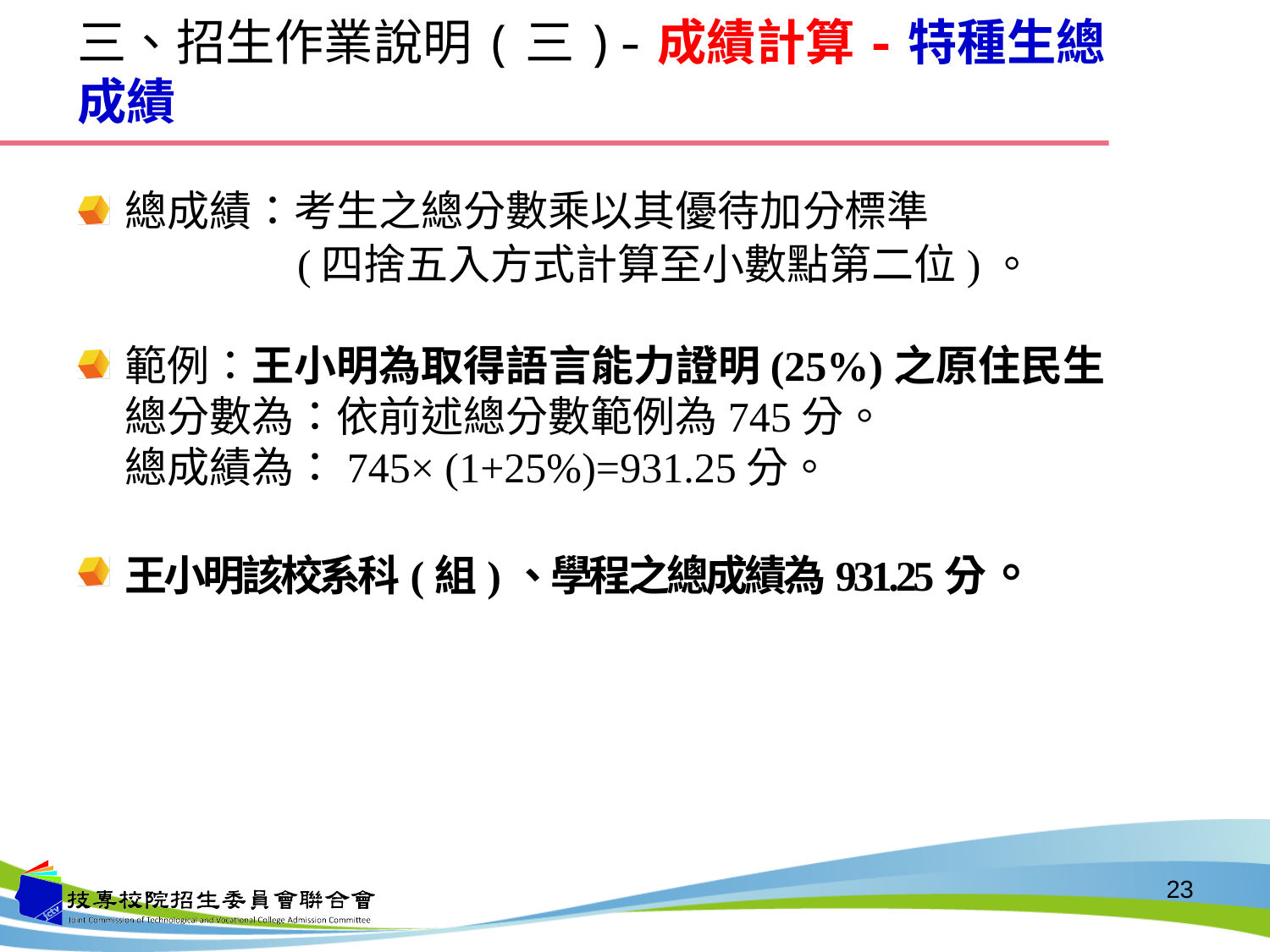

三、招生作業說明(三)-成績計算-特種生總成績
總成績：考生之總分數乘以其優待加分標準
                 (四捨五入方式計算至小數點第二位)。

範例：王小明為取得語言能力證明(25%)之原住民生
總分數為：依前述總分數範例為745分。
總成績為：745× (1+25%)=931.25分。

王小明該校系科(組)、學程之總成績為931.25分。
23